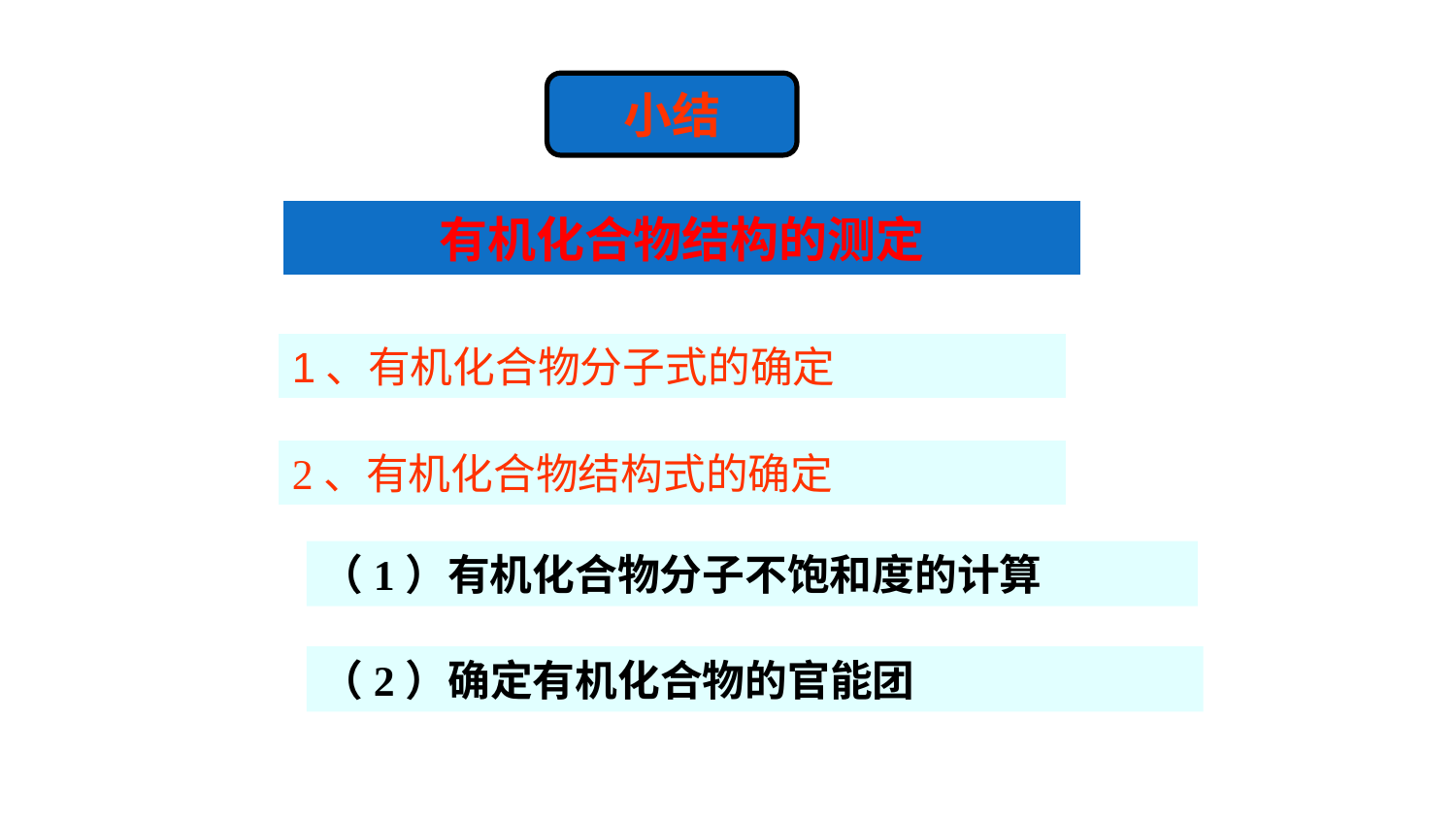

小结
有机化合物结构的测定
1、有机化合物分子式的确定
2、有机化合物结构式的确定
（1）有机化合物分子不饱和度的计算
（2）确定有机化合物的官能团